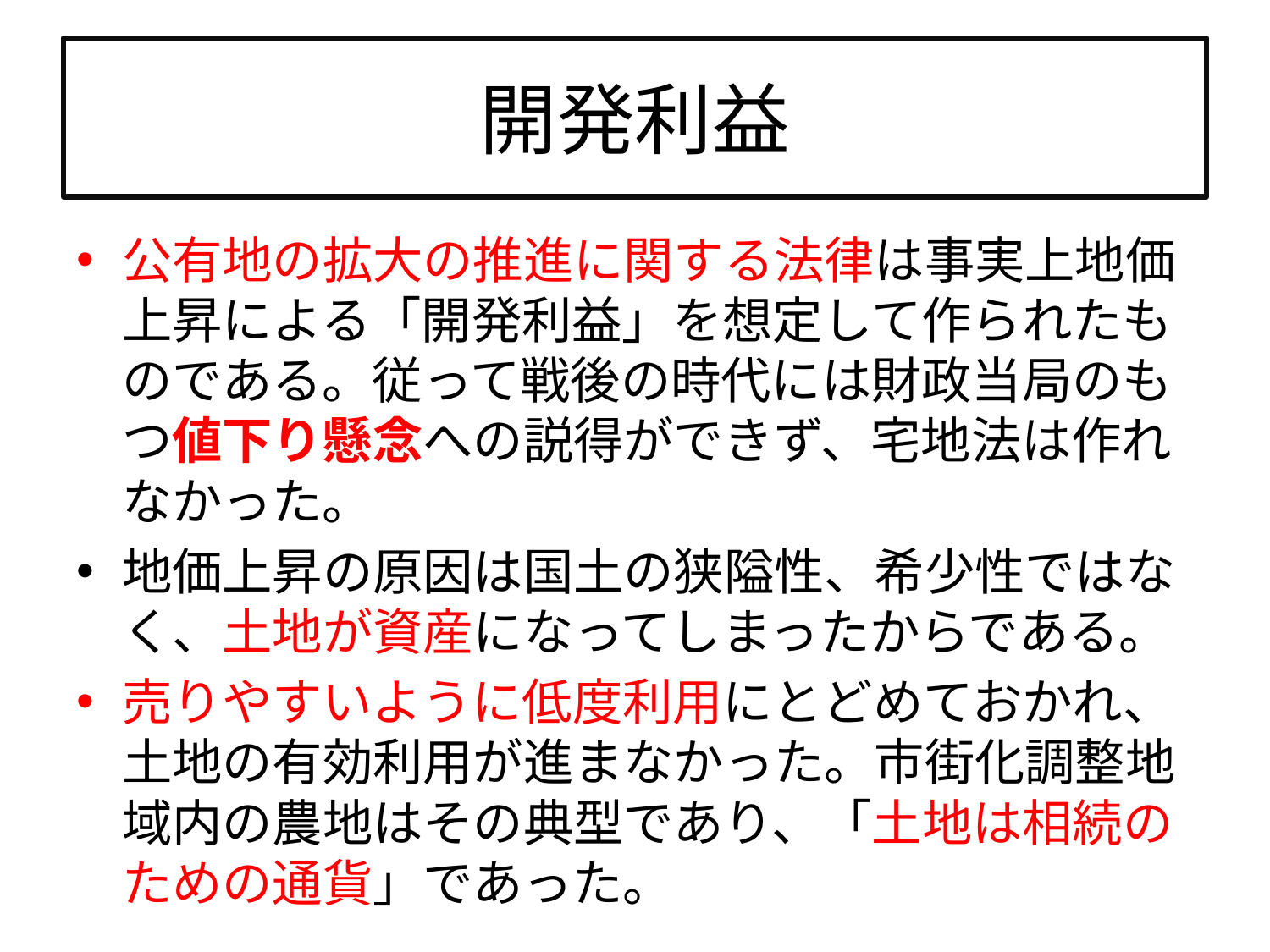

# 開発利益
公有地の拡大の推進に関する法律は事実上地価上昇による「開発利益」を想定して作られたものである。従って戦後の時代には財政当局のもつ値下り懸念への説得ができず、宅地法は作れなかった。
地価上昇の原因は国土の狭隘性、希少性ではなく、土地が資産になってしまったからである。
売りやすいように低度利用にとどめておかれ、土地の有効利用が進まなかった。市街化調整地域内の農地はその典型であり、「土地は相続のための通貨」であった。